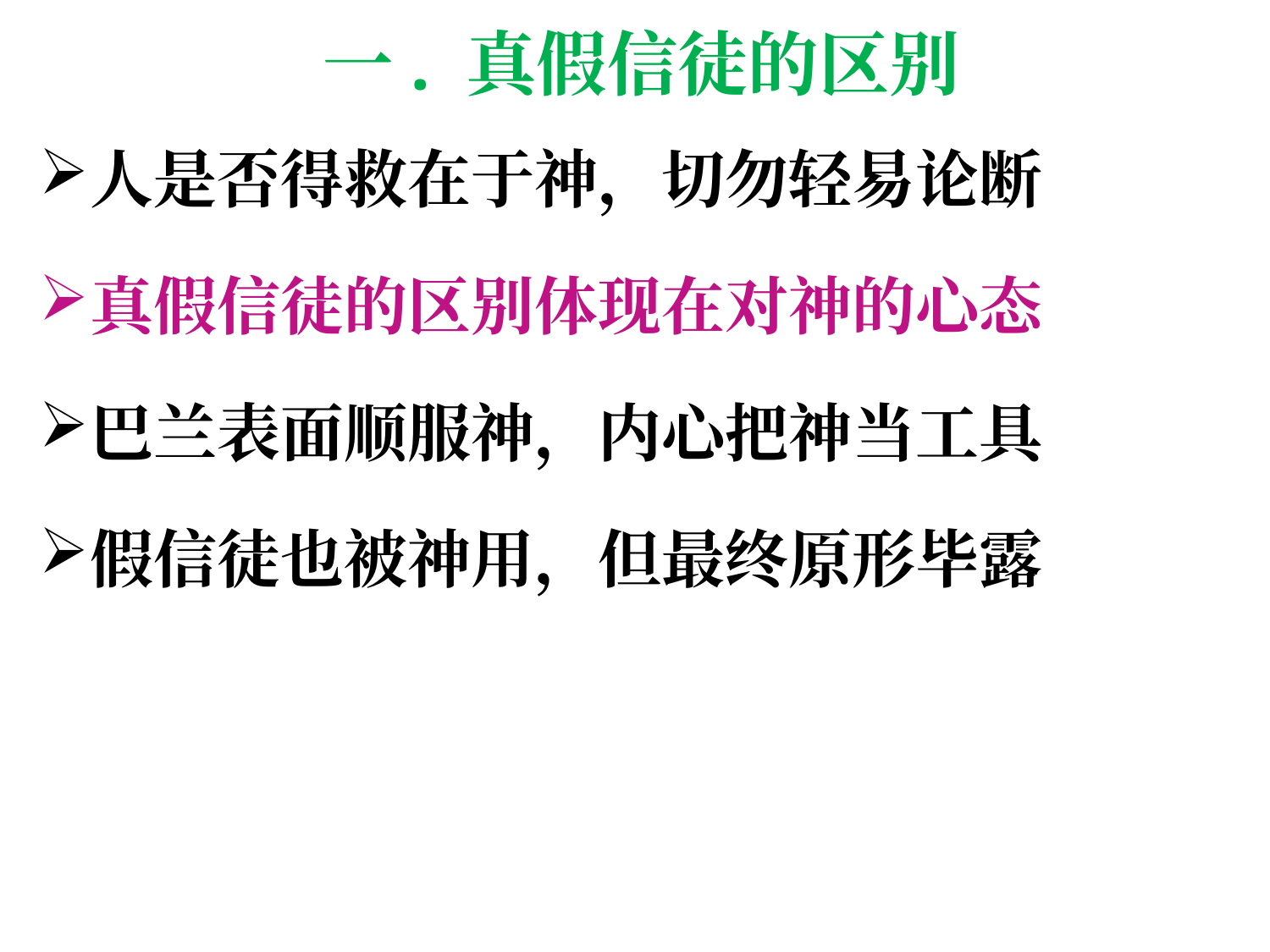

# 一. 真假信徒的区别
人是否得救在于神，切勿轻易论断

真假信徒的区别体现在对神的心态

巴兰表面顺服神，内心把神当工具

假信徒也被神用，但最终原形毕露